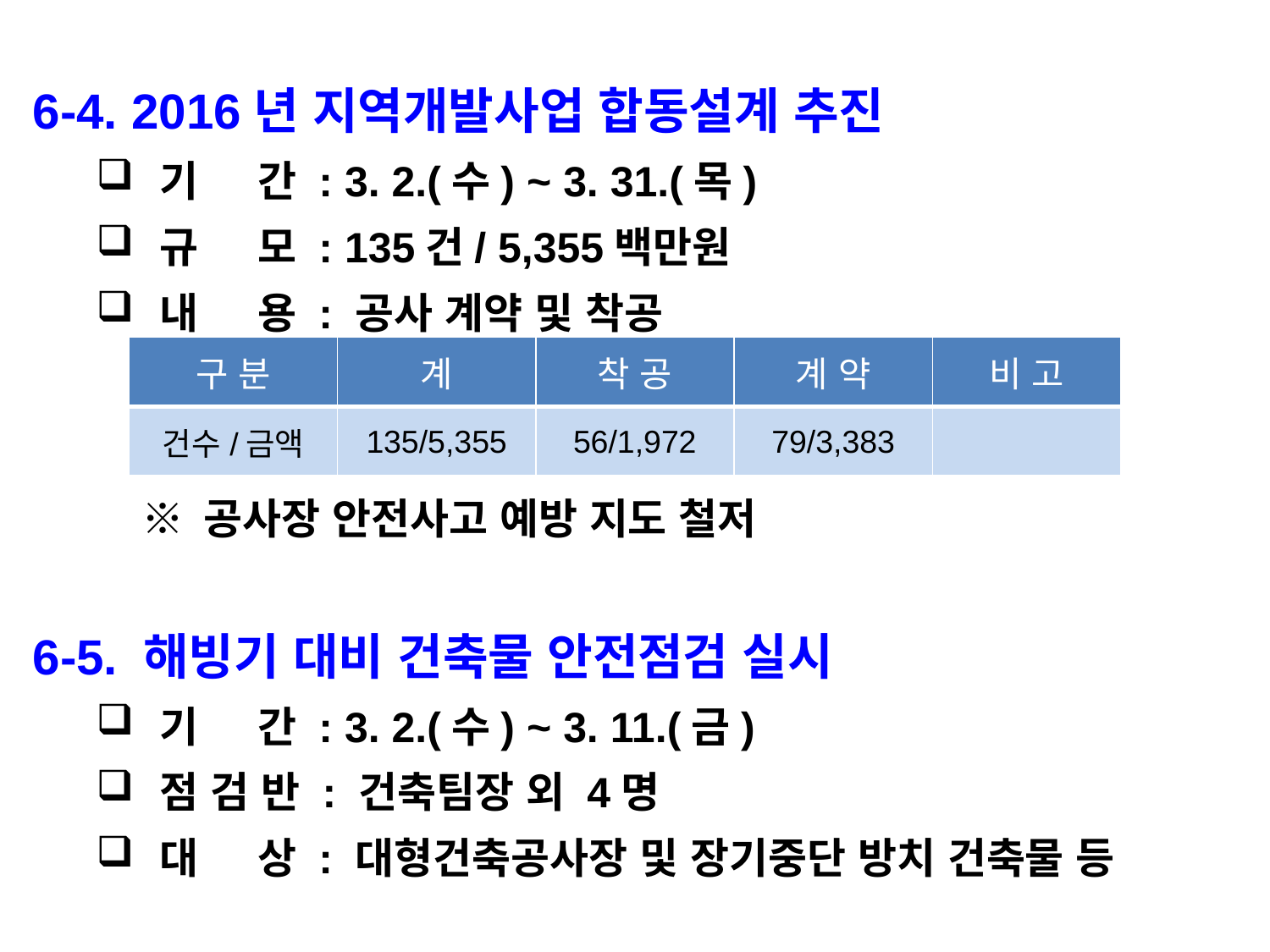

6-4. 2016년 지역개발사업 합동설계 추진
기     간 : 3. 2.(수) ~ 3. 31.(목)
규     모 : 135건/ 5,355백만원
내     용 : 공사 계약 및 착공

| 구 분 | 계 | 착 공 | 계 약 | 비 고 |
| --- | --- | --- | --- | --- |
| 건수/금액 | 135/5,355 | 56/1,972 | 79/3,383 |  |
※ 공사장 안전사고 예방 지도 철저

6-5. 해빙기 대비 건축물 안전점검 실시
기     간 : 3. 2.(수) ~ 3. 11.(금)
점 검 반 : 건축팀장 외 4명
대     상 : 대형건축공사장 및 장기중단 방치 건축물 등